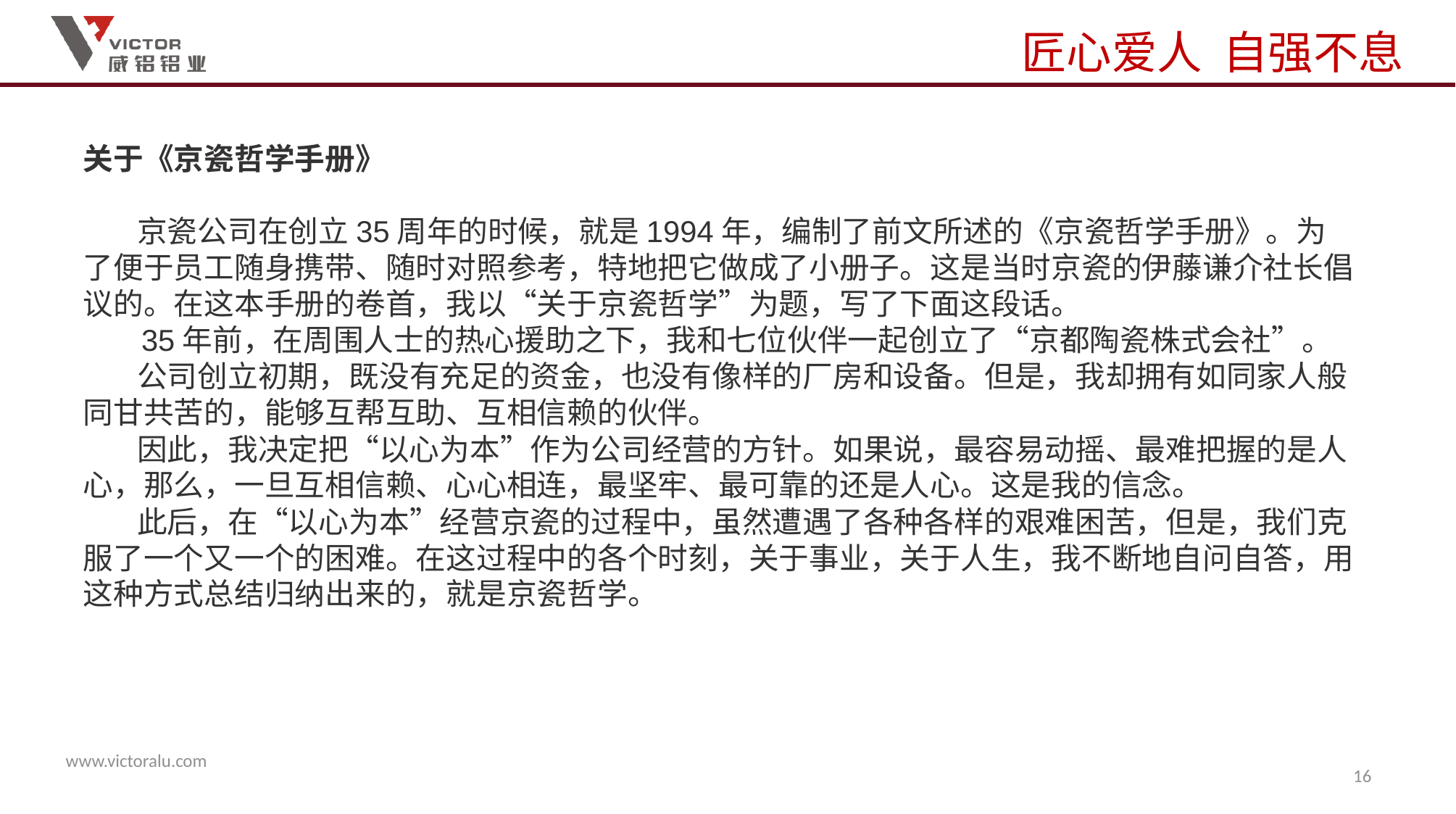

关于《京瓷哲学手册》

       京瓷公司在创立35周年的时候，就是1994年，编制了前文所述的《京瓷哲学手册》。为了便于员工随身携带、随时对照参考，特地把它做成了小册子。这是当时京瓷的伊藤谦介社长倡议的。在这本手册的卷首，我以“关于京瓷哲学”为题，写了下面这段话。
       35年前，在周围人士的热心援助之下，我和七位伙伴一起创立了“京都陶瓷株式会社”。
       公司创立初期，既没有充足的资金，也没有像样的厂房和设备。但是，我却拥有如同家人般同甘共苦的，能够互帮互助、互相信赖的伙伴。
       因此，我决定把“以心为本”作为公司经营的方针。如果说，最容易动摇、最难把握的是人心，那么，一旦互相信赖、心心相连，最坚牢、最可靠的还是人心。这是我的信念。
       此后，在“以心为本”经营京瓷的过程中，虽然遭遇了各种各样的艰难困苦，但是，我们克服了一个又一个的困难。在这过程中的各个时刻，关于事业，关于人生，我不断地自问自答，用这种方式总结归纳出来的，就是京瓷哲学。

16